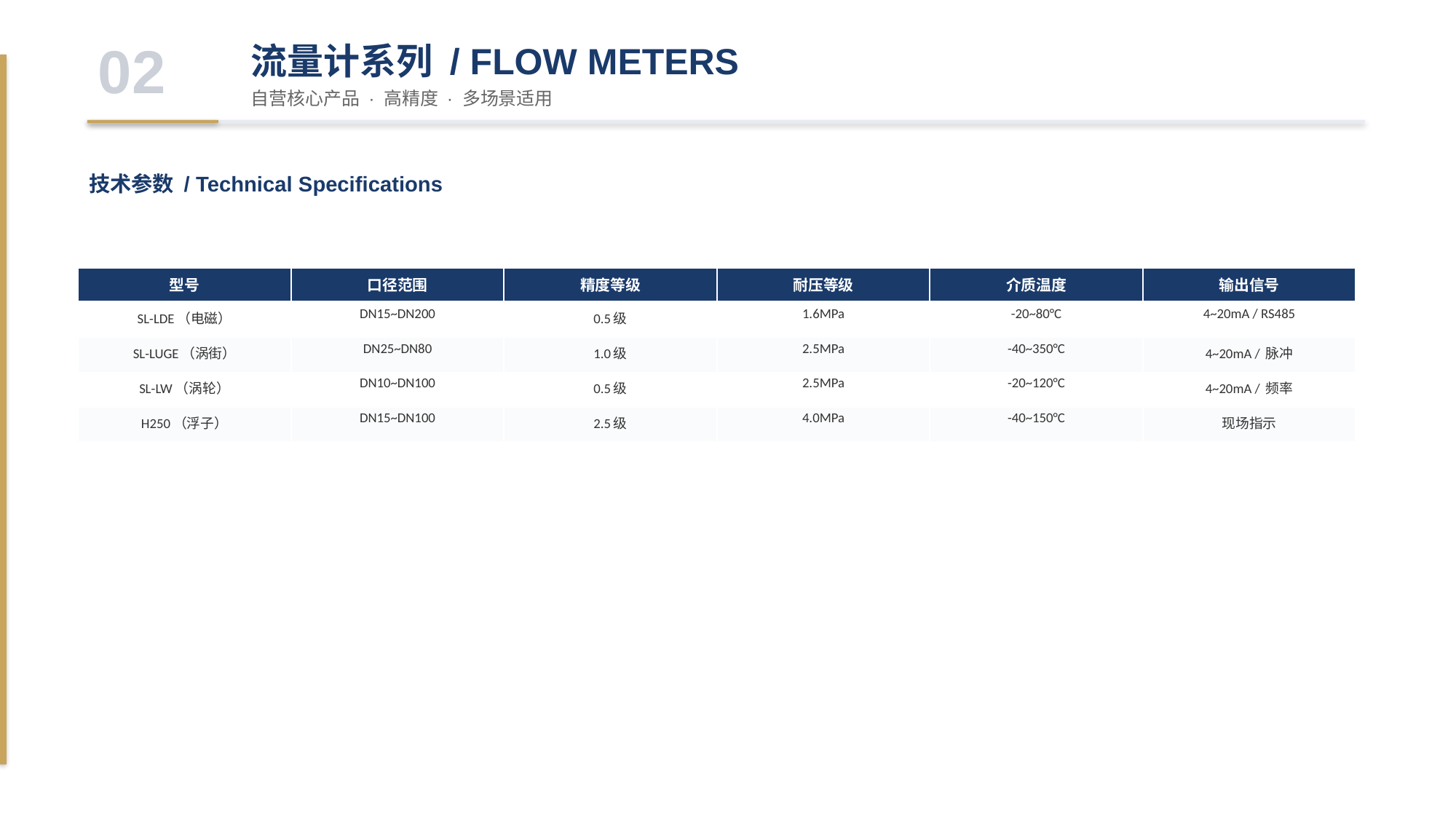

02
流量计系列 / FLOW METERS

自营核心产品 · 高精度 · 多场景适用

技术参数 / Technical Specifications
| 型号 | 口径范围 | 精度等级 | 耐压等级 | 介质温度 | 输出信号 |
| --- | --- | --- | --- | --- | --- |
| SL-LDE（电磁） | DN15~DN200 | 0.5级 | 1.6MPa | -20~80°C | 4~20mA / RS485 |
| SL-LUGE（涡街） | DN25~DN80 | 1.0级 | 2.5MPa | -40~350°C | 4~20mA / 脉冲 |
| SL-LW（涡轮） | DN10~DN100 | 0.5级 | 2.5MPa | -20~120°C | 4~20mA / 频率 |
| H250（浮子） | DN15~DN100 | 2.5级 | 4.0MPa | -40~150°C | 现场指示 |